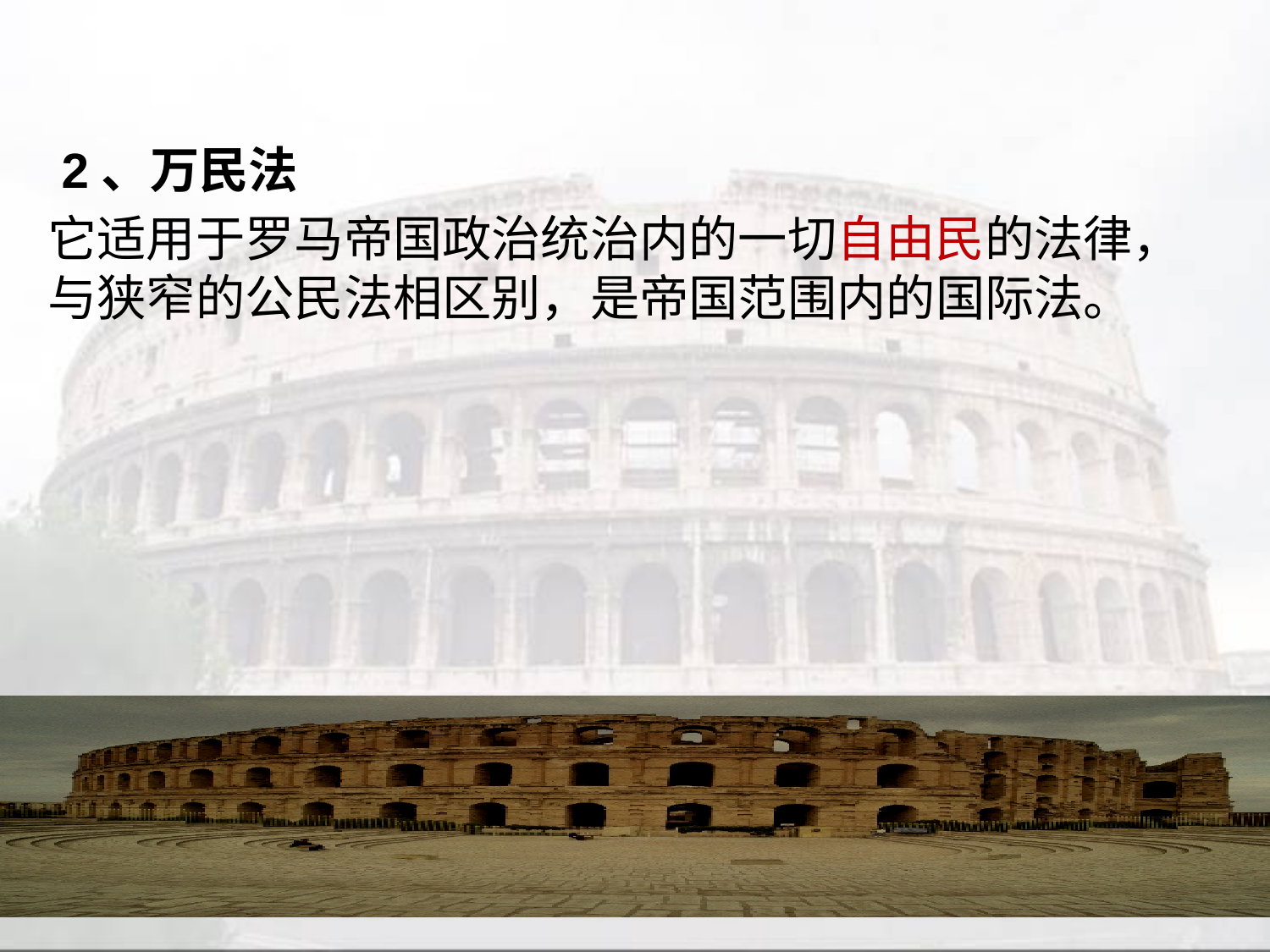

2、万民法
它适用于罗马帝国政治统治内的一切自由民的法律，与狭窄的公民法相区别，是帝国范围内的国际法。